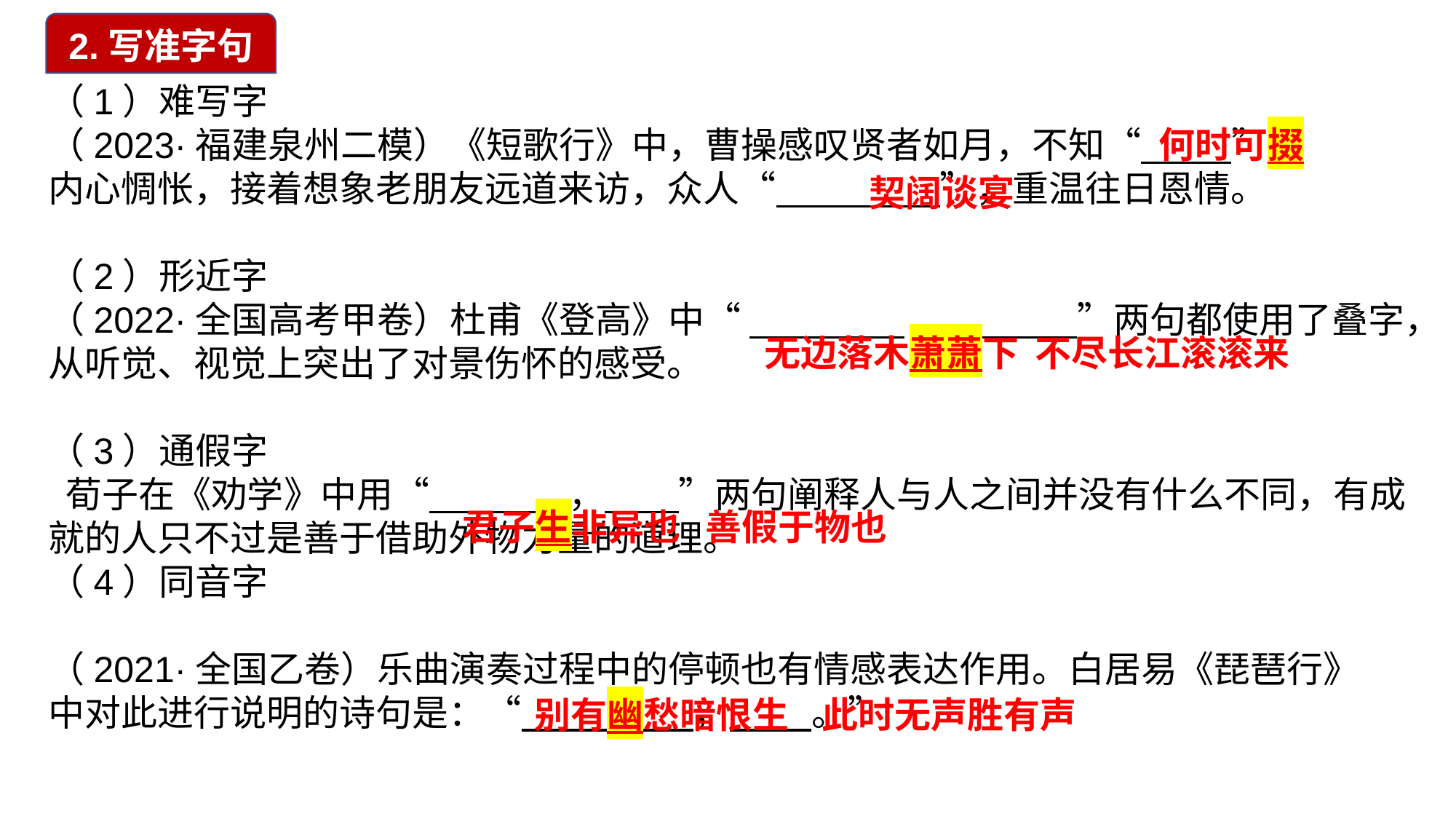

2.写准字句
（1）难写字
（2023·福建泉州二模）《短歌行》中，曹操感叹贤者如月，不知“           ”，
内心惆怅，接着想象老朋友远道来访，众人“                    ”，重温往日恩情。

（2）形近字
（2022·全国高考甲卷）杜甫《登高》中“                    _，            ”两句都使用了叠字，从听觉、视觉上突出了对景伤怀的感受。

（3）通假字
 荀子在《劝学》中用“                 ，         ”两句阐释人与人之间并没有什么不同，有成就的人只不过是善于借助外物力量的道理。
（4）同音字
何时可掇
契阔谈宴
无边落木萧萧下  不尽长江滚滚来
君子生非异也   善假于物也
（2021·全国乙卷）乐曲演奏过程中的停顿也有情感表达作用。白居易《琵琶行》中对此进行说明的诗句是：“                     ，          。”
别有幽愁暗恨生    此时无声胜有声